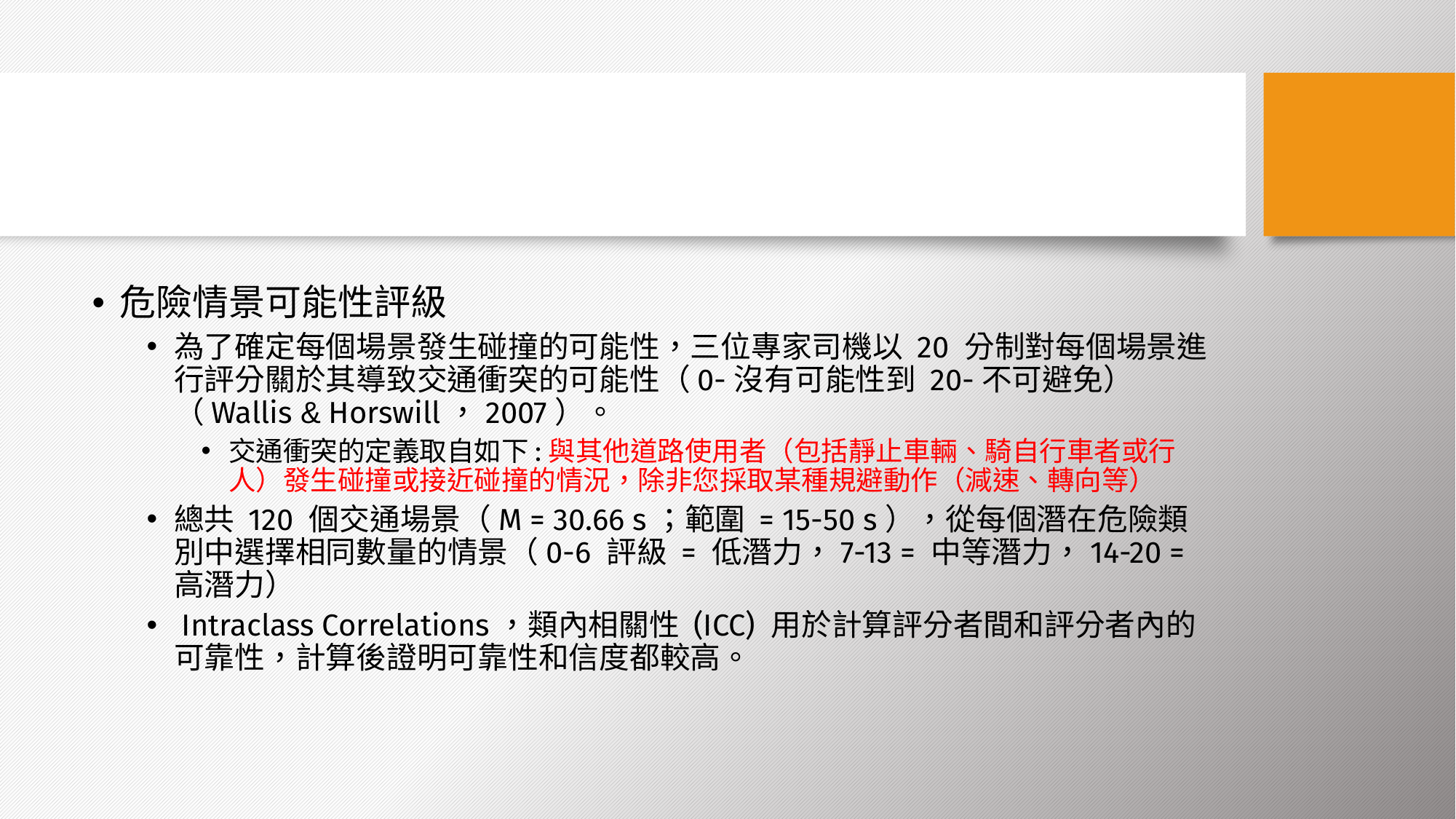

#
危險情景可能性評級
為了確定每個場景發生碰撞的可能性，三位專家司機以 20 分制對每個場景進行評分關於其導致交通衝突的可能性（0-沒有可能性到 20-不可避免）（Wallis & Horswill，2007）。
交通衝突的定義取自如下:與其他道路使用者（包括靜止車輛、騎自行車者或行人）發生碰撞或接近碰撞的情況，除非您採取某種規避動作（減速、轉向等）
總共 120 個交通場景（M = 30.66 s；範圍 = 15-50 s），從每個潛在危險類別中選擇相同數量的情景（0-6 評級 = 低潛力，7-13 = 中等潛力，14-20 = 高潛力）
 Intraclass Correlations，類內相關性 (ICC) 用於計算評分者間和評分者內的可靠性，計算後證明可靠性和信度都較高。